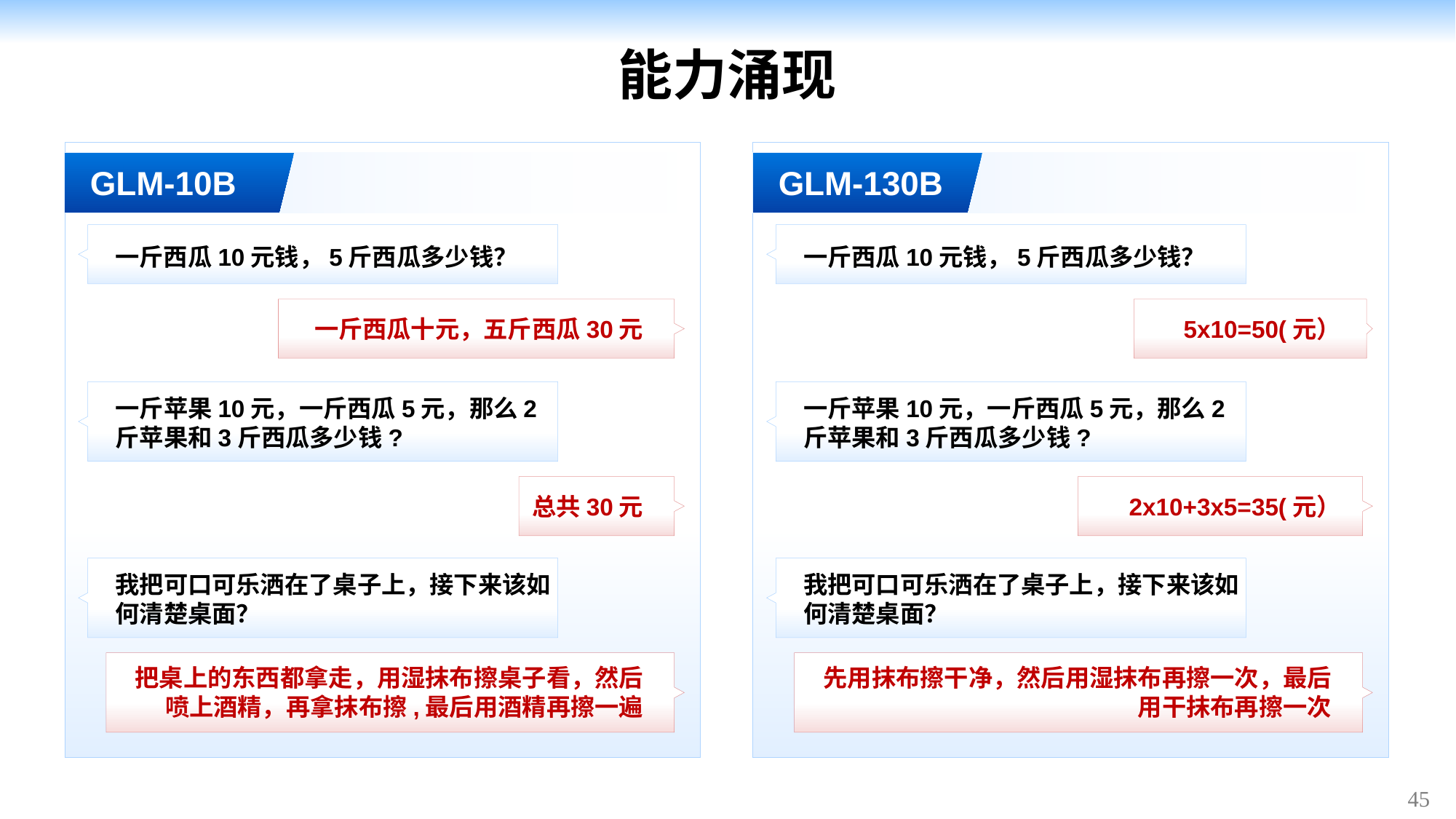

# 能力涌现

GLM-10B

GLM-130B

一斤西瓜10元钱，5斤西瓜多少钱？
一斤西瓜10元钱，5斤西瓜多少钱？

一斤西瓜十元，五斤西瓜30元
5x10=50(元）

一斤苹果10元，一斤西瓜5元，那么2斤苹果和3斤西瓜多少钱?
一斤苹果10元，一斤西瓜5元，那么2斤苹果和3斤西瓜多少钱?

总共30元
2x10+3x5=35(元）

我把可口可乐洒在了桌子上，接下来该如何清楚桌面？
我把可口可乐洒在了桌子上，接下来该如何清楚桌面？

把桌上的东西都拿走，用湿抹布擦桌子看，然后喷上酒精，再拿抹布擦,最后用酒精再擦一遍
先用抹布擦干净，然后用湿抹布再擦一次，最后用干抹布再擦一次